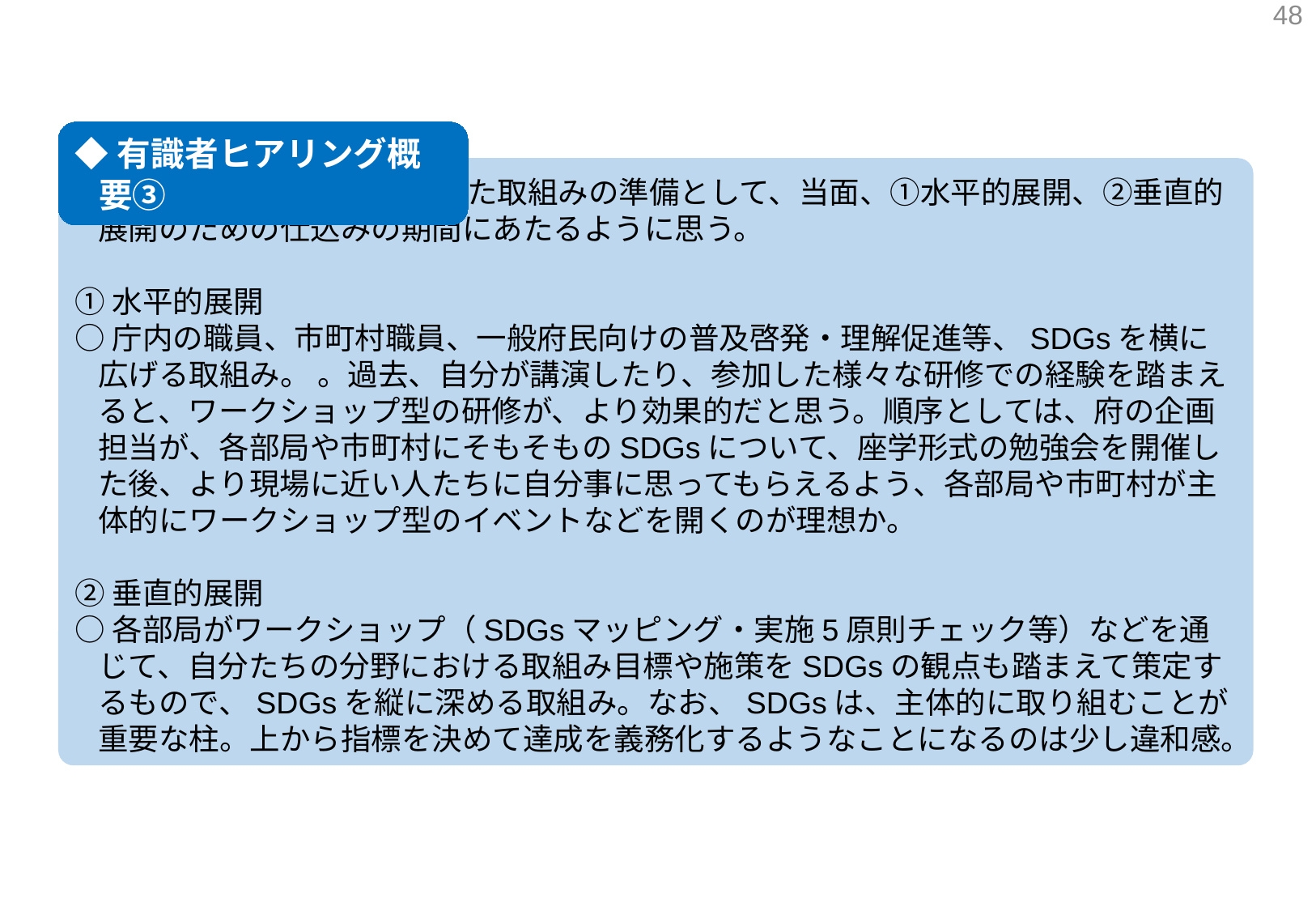

48
◆有識者ヒアリング概要③
○自治体は、2030年に向けた取組みの準備として、当面、①水平的展開、②垂直的展開のための仕込みの期間にあたるように思う。

①水平的展開
○庁内の職員、市町村職員、一般府民向けの普及啓発・理解促進等、SDGsを横に広げる取組み。 。過去、自分が講演したり、参加した様々な研修での経験を踏まえると、ワークショップ型の研修が、より効果的だと思う。順序としては、府の企画担当が、各部局や市町村にそもそものSDGsについて、座学形式の勉強会を開催した後、より現場に近い人たちに自分事に思ってもらえるよう、各部局や市町村が主体的にワークショップ型のイベントなどを開くのが理想か。

②垂直的展開
○各部局がワークショップ（SDGsマッピング・実施5原則チェック等）などを通じて、自分たちの分野における取組み目標や施策をSDGsの観点も踏まえて策定するもので、SDGsを縦に深める取組み。なお、SDGsは、主体的に取り組むことが重要な柱。上から指標を決めて達成を義務化するようなことになるのは少し違和感。